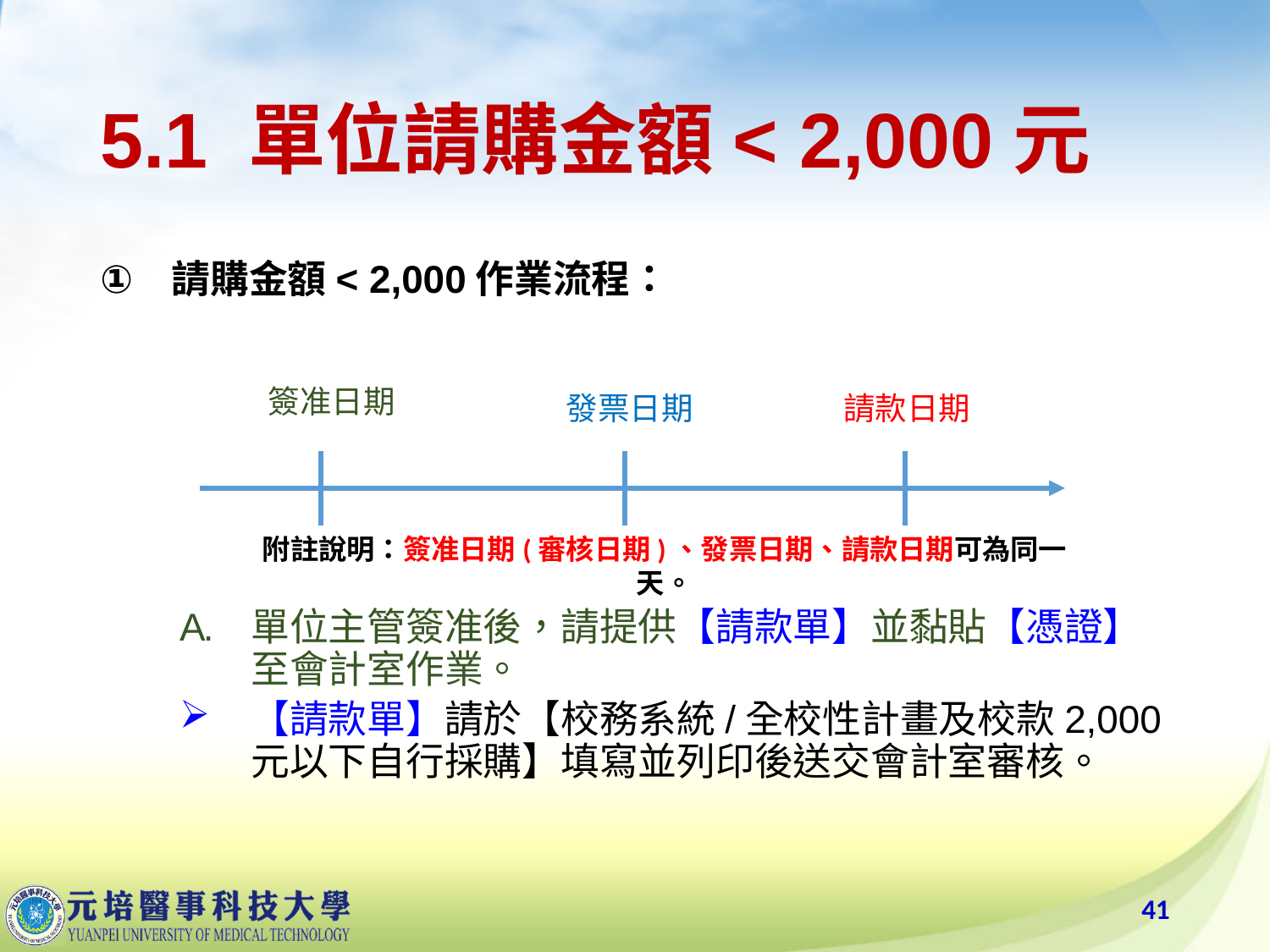

# 5.1 單位請購金額< 2,000元
請購金額< 2,000作業流程：

單位主管簽准後，請提供【請款單】並黏貼【憑證】至會計室作業。
【請款單】請於【校務系統/全校性計畫及校款2,000元以下自行採購】填寫並列印後送交會計室審核。

簽准日期
發票日期
請款日期
附註說明：簽准日期(審核日期)、發票日期、請款日期可為同一天。

41